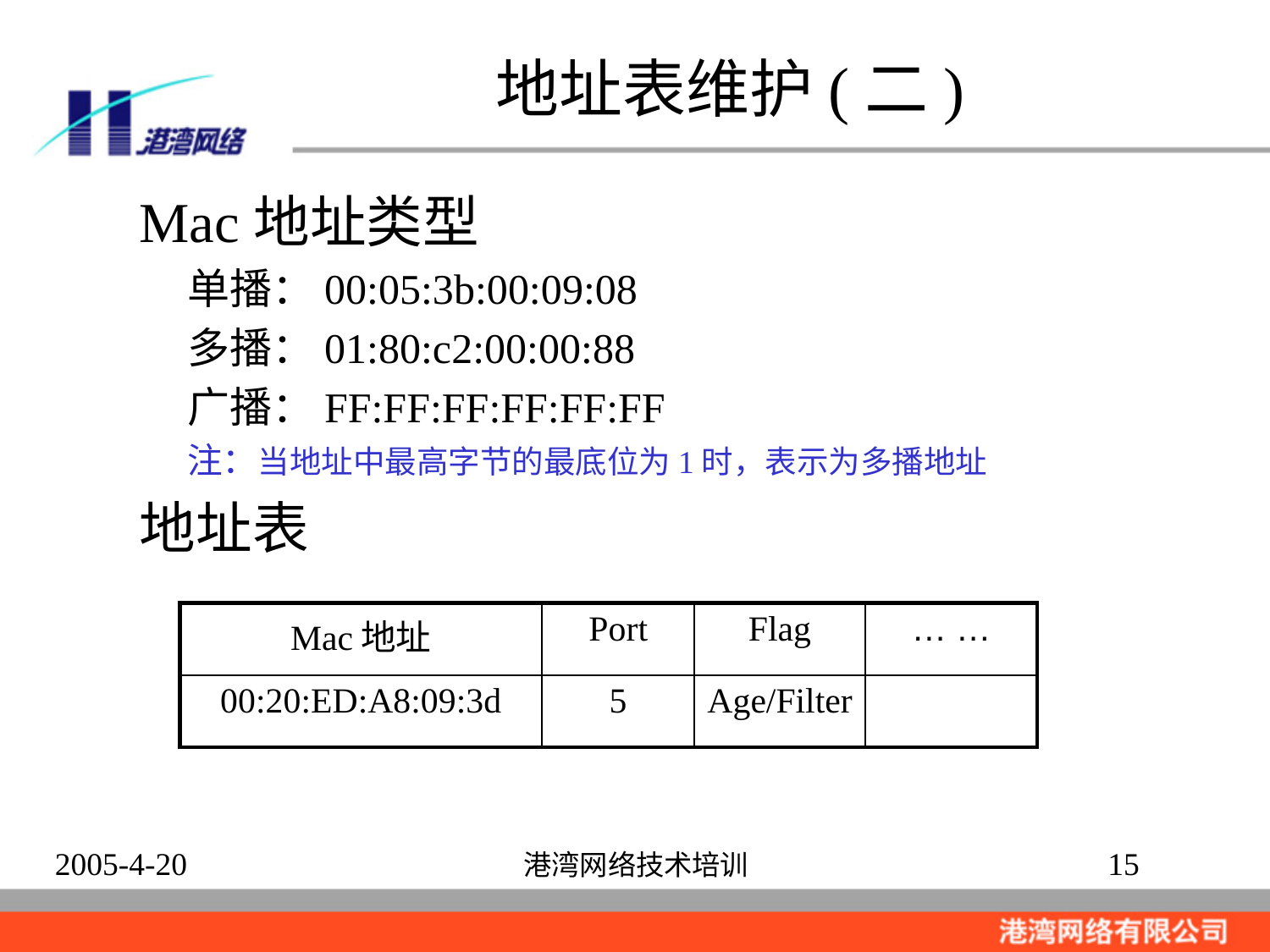

# 地址表维护(二)
Mac地址类型
	单播：00:05:3b:00:09:08
	多播：01:80:c2:00:00:88
	广播：FF:FF:FF:FF:FF:FF
     注：当地址中最高字节的最底位为1时，表示为多播地址
地址表
| Mac地址 | Port | Flag | … … |
| --- | --- | --- | --- |
| 00:20:ED:A8:09:3d | 5 | Age/Filter |  |